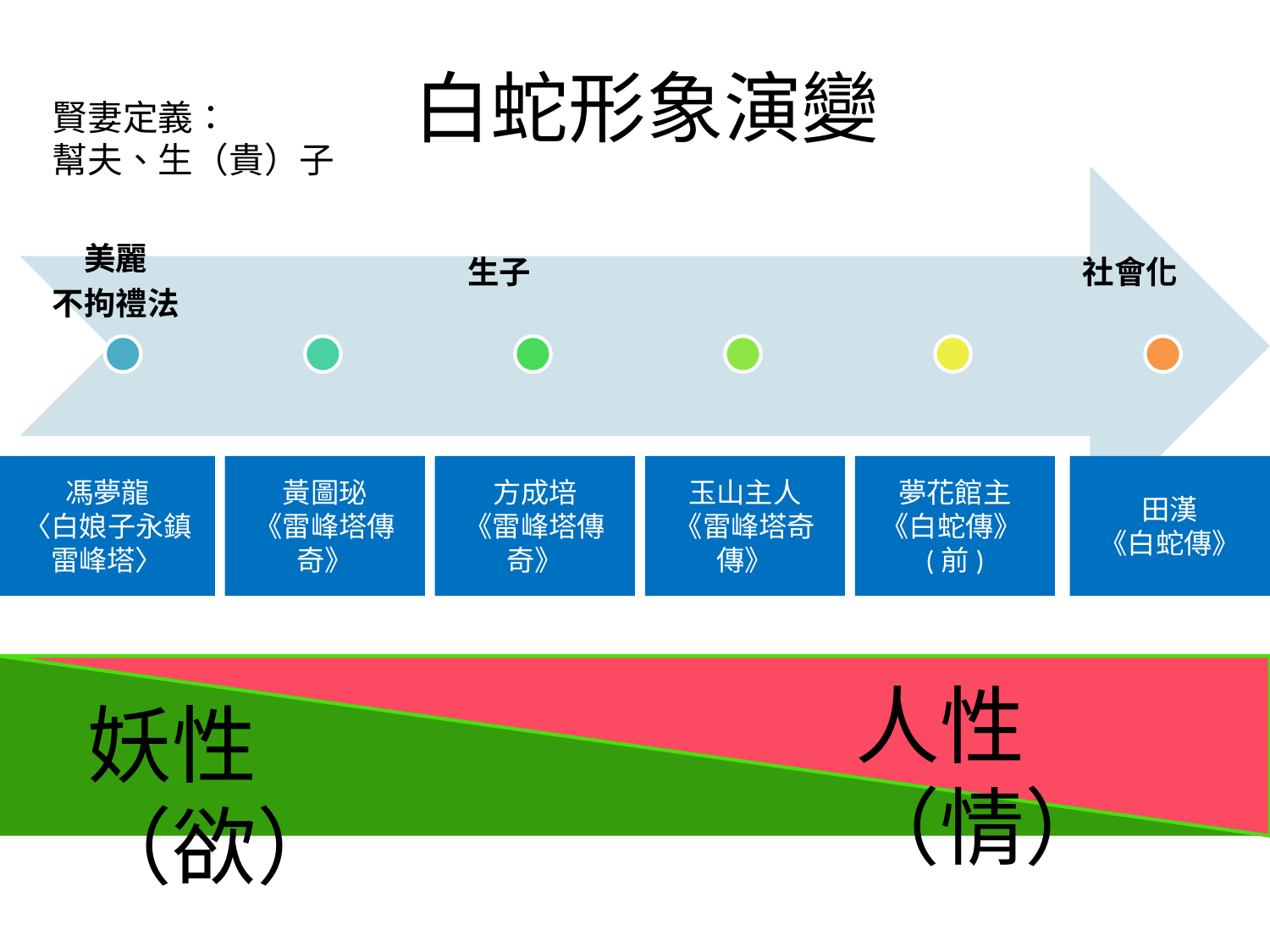

# 白蛇形象演變
賢妻定義：
幫夫、生（貴）子
美麗
不拘禮法

生子
社會化
馮夢龍
〈白娘子永鎮雷峰塔〉
黃圖珌
《雷峰塔傳奇》
方成培
《雷峰塔傳奇》
玉山主人
《雷峰塔奇傳》
夢花館主
《白蛇傳》(前)
田漢
《白蛇傳》

人性（情）
妖性（欲）